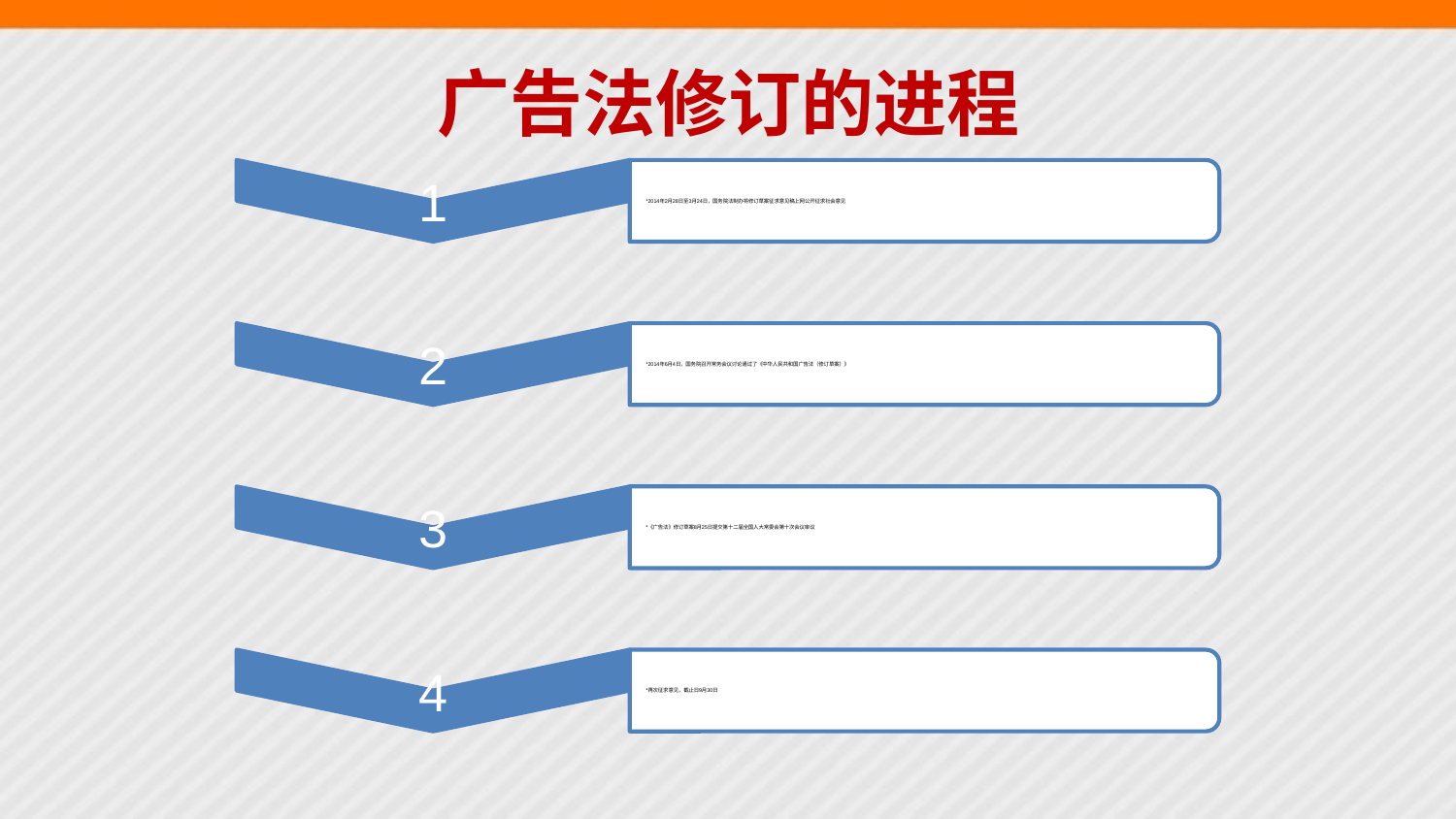

# 广告法修订的进程
1
2
2014年6月4日，国务院召开常务会议讨论通过了《中华人民共和国广告法（修订草案）》
4
再次征求意见，截止日9月30日
2014年2月28日至3月24日，国务院法制办将修订草案征求意见稿上网公开征求社会意见
3
《广告法》修订草案8月25日提交第十二届全国人大常委会第十次会议审议